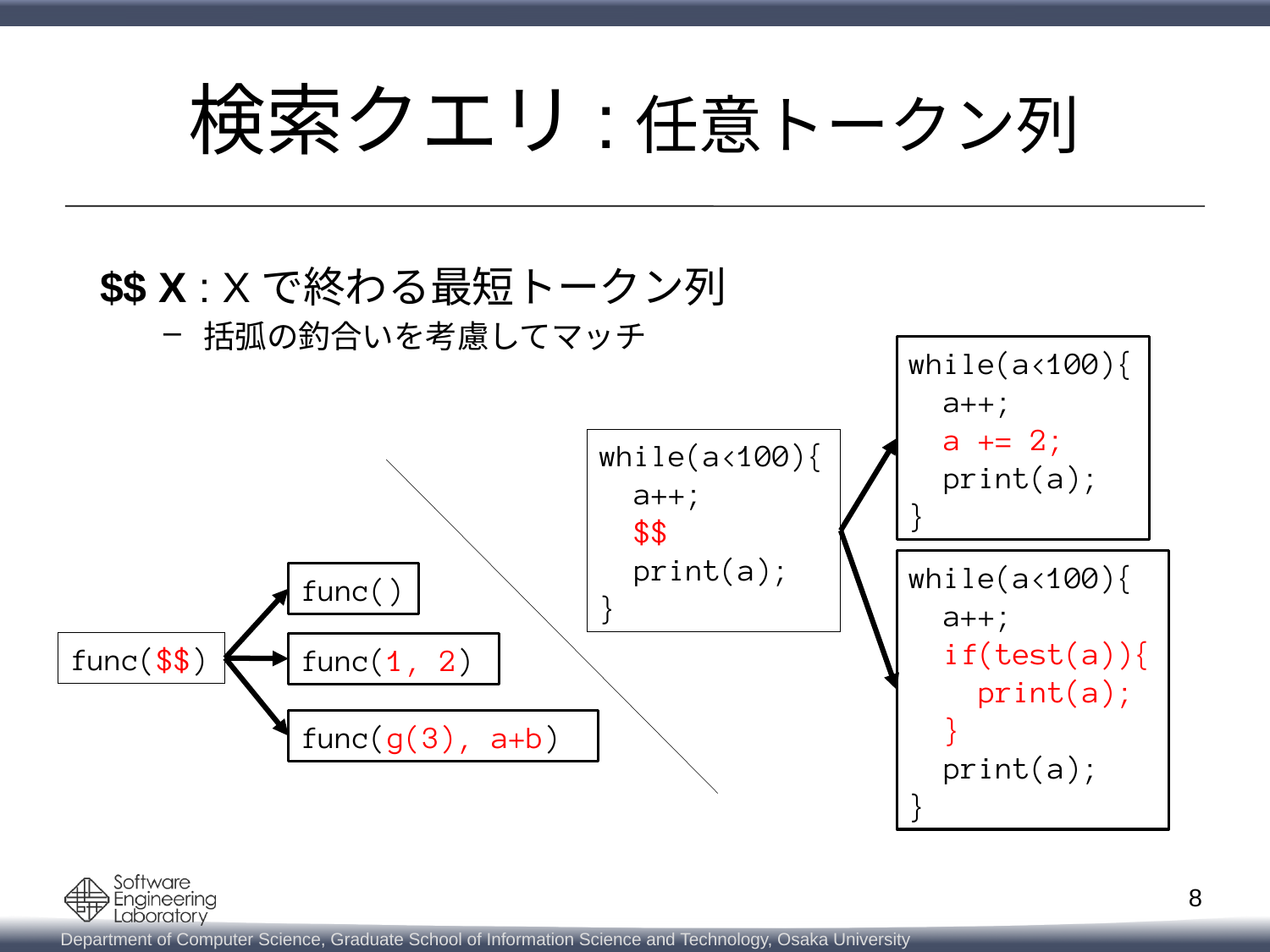

# 検索クエリ:任意トークン列
$$ X : Xで終わる最短トークン列
括弧の釣合いを考慮してマッチ

while(a<100){
  a++;
  a += 2;
  print(a);
}
while(a<100){
  a++;
  $$
  print(a);
}
while(a<100){
  a++;
  if(test(a)){
    print(a);
  }
  print(a);
}
func()
func($$)
func(1, 2)
func(g(3), a+b)
8